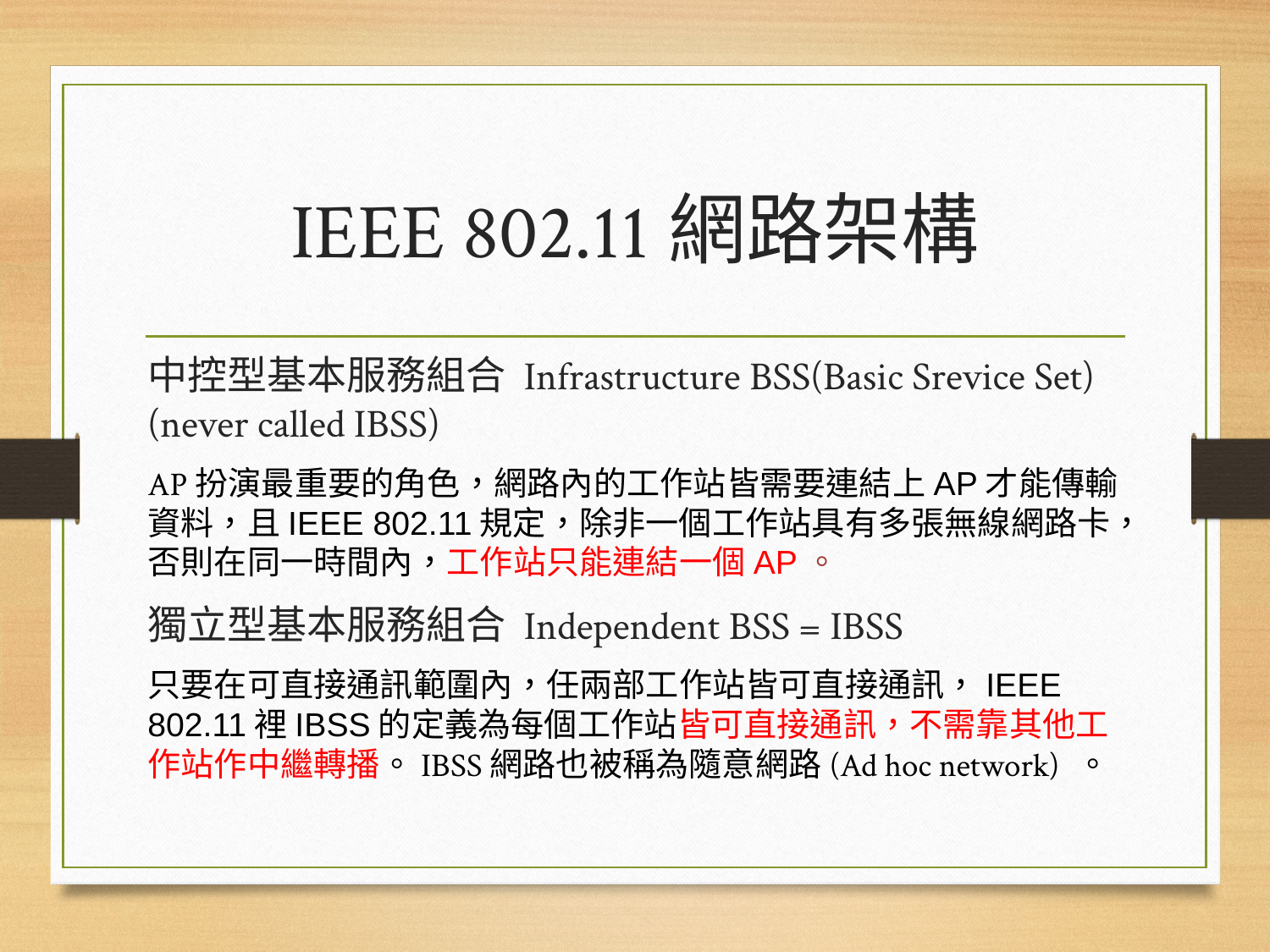

# IEEE 802.11網路架構
中控型基本服務組合 Infrastructure BSS(Basic Srevice Set) (never called IBSS)
AP扮演最重要的角色，網路內的工作站皆需要連結上AP才能傳輸資料，且IEEE 802.11規定，除非一個工作站具有多張無線網路卡，否則在同一時間內，工作站只能連結一個AP。
獨立型基本服務組合 Independent BSS = IBSS
只要在可直接通訊範圍內，任兩部工作站皆可直接通訊，IEEE 802.11裡IBSS的定義為每個工作站皆可直接通訊，不需靠其他工作站作中繼轉播。IBSS網路也被稱為隨意網路(Ad hoc network) 。